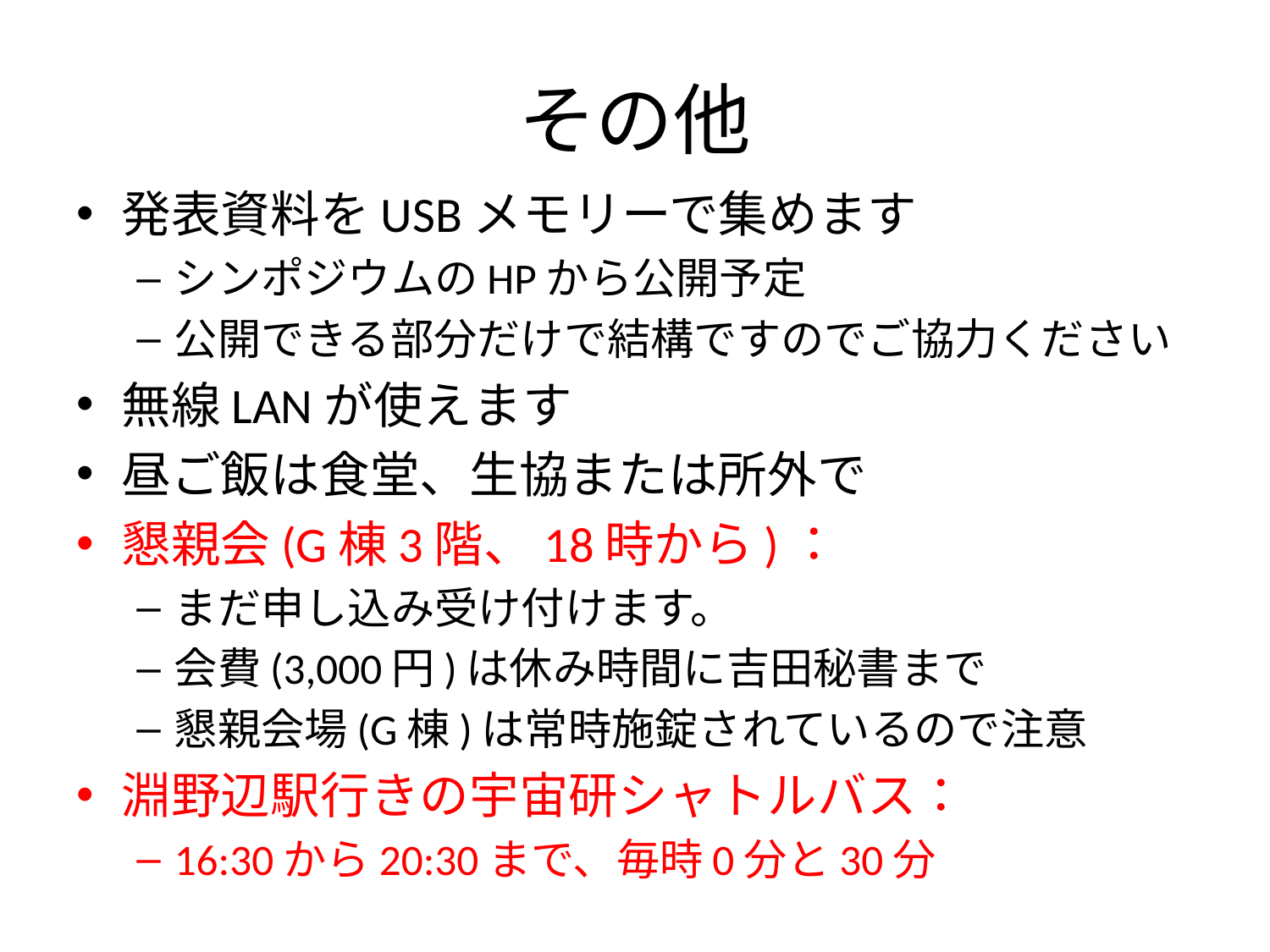

# その他
発表資料をUSBメモリーで集めます
シンポジウムのHPから公開予定
公開できる部分だけで結構ですのでご協力ください
無線LANが使えます
昼ご飯は食堂、生協または所外で
懇親会(G棟3階、18時から)：
まだ申し込み受け付けます。
会費(3,000円)は休み時間に吉田秘書まで
懇親会場(G棟)は常時施錠されているので注意
淵野辺駅行きの宇宙研シャトルバス：
16:30から20:30まで、毎時0分と30分